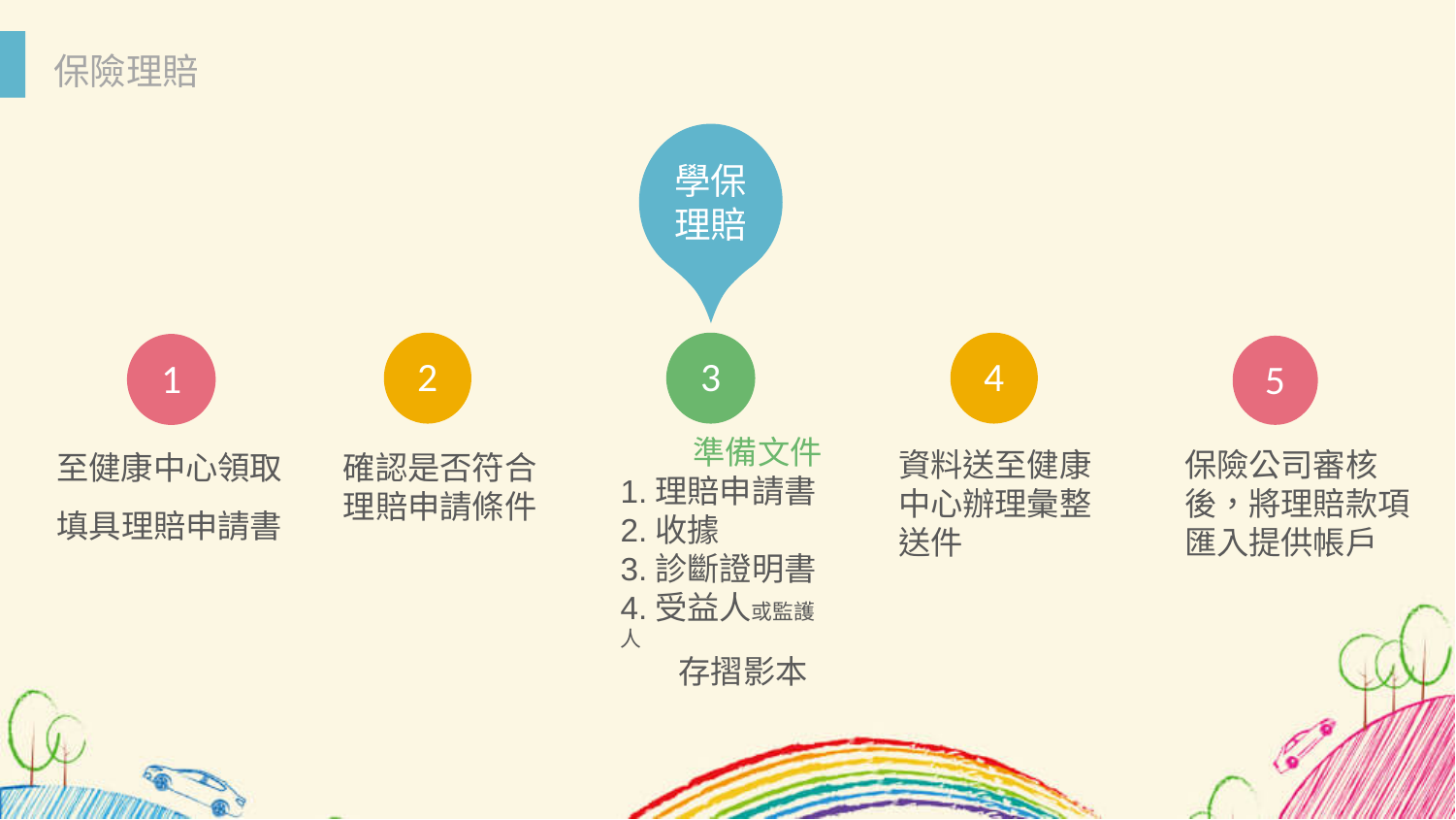

保險理賠
學保
理賠
2
3
4
1
5
至健康中心領取填具理賠申請書
保險公司審核後，將理賠款項匯入提供帳戶
    準備文件
1.理賠申請書
2.收據
3.診斷證明書
4.受益人或監護人
     存摺影本
資料送至健康中心辦理彙整送件
確認是否符合
理賠申請條件